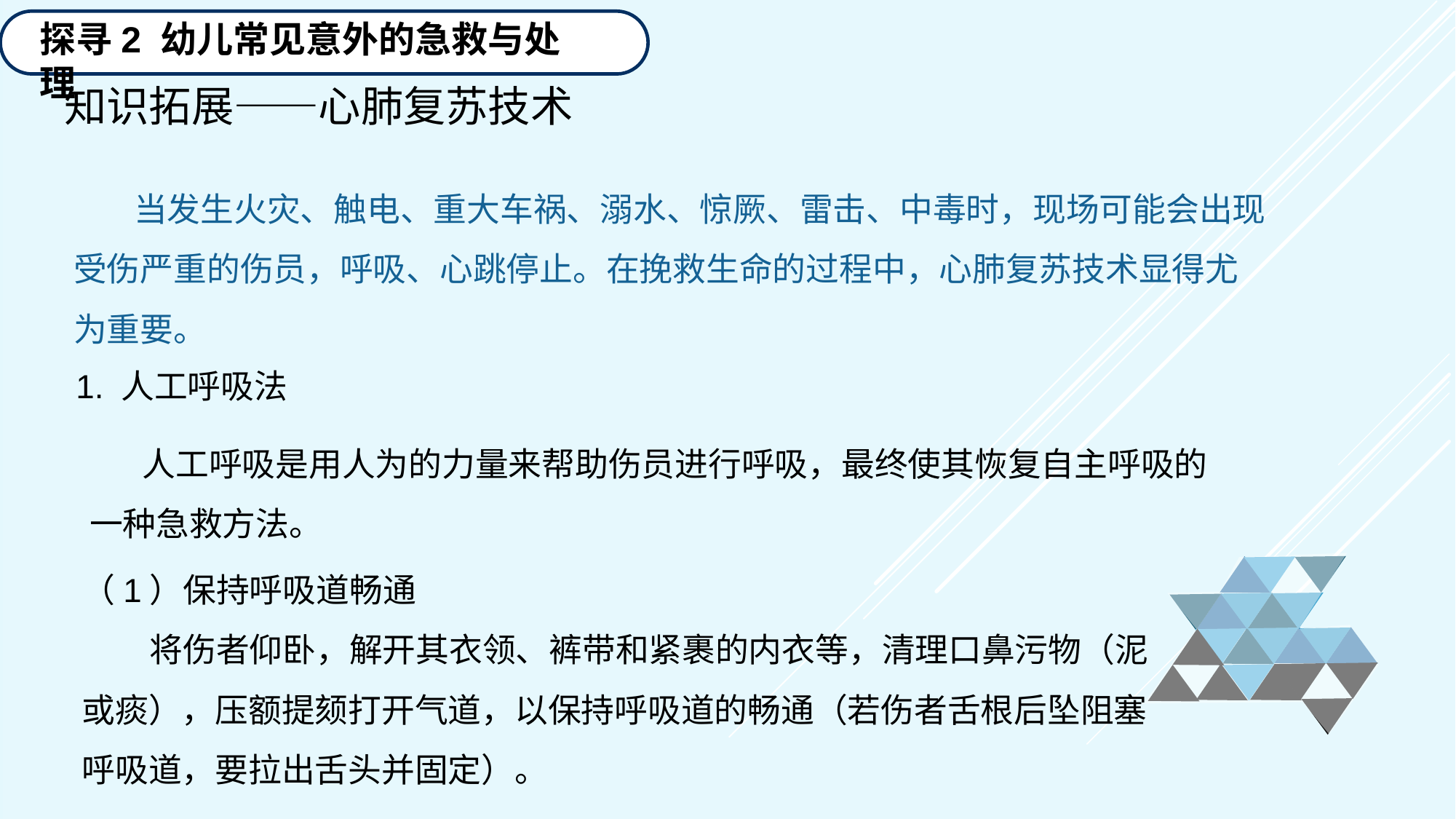

探寻2 幼儿常见意外的急救与处理
知识拓展——心肺复苏技术

       当发生火灾、触电、重大车祸、溺水、惊厥、雷击、中毒时，现场可能会出现受伤严重的伤员，呼吸、心跳停止。在挽救生命的过程中，心肺复苏技术显得尤为重要。
1. 人工呼吸法
      人工呼吸是用人为的力量来帮助伤员进行呼吸，最终使其恢复自主呼吸的一种急救方法。
（1）保持呼吸道畅通
        将伤者仰卧，解开其衣领、裤带和紧裹的内衣等，清理口鼻污物（泥或痰），压额提颏打开气道，以保持呼吸道的畅通（若伤者舌根后坠阻塞呼吸道，要拉出舌头并固定）。